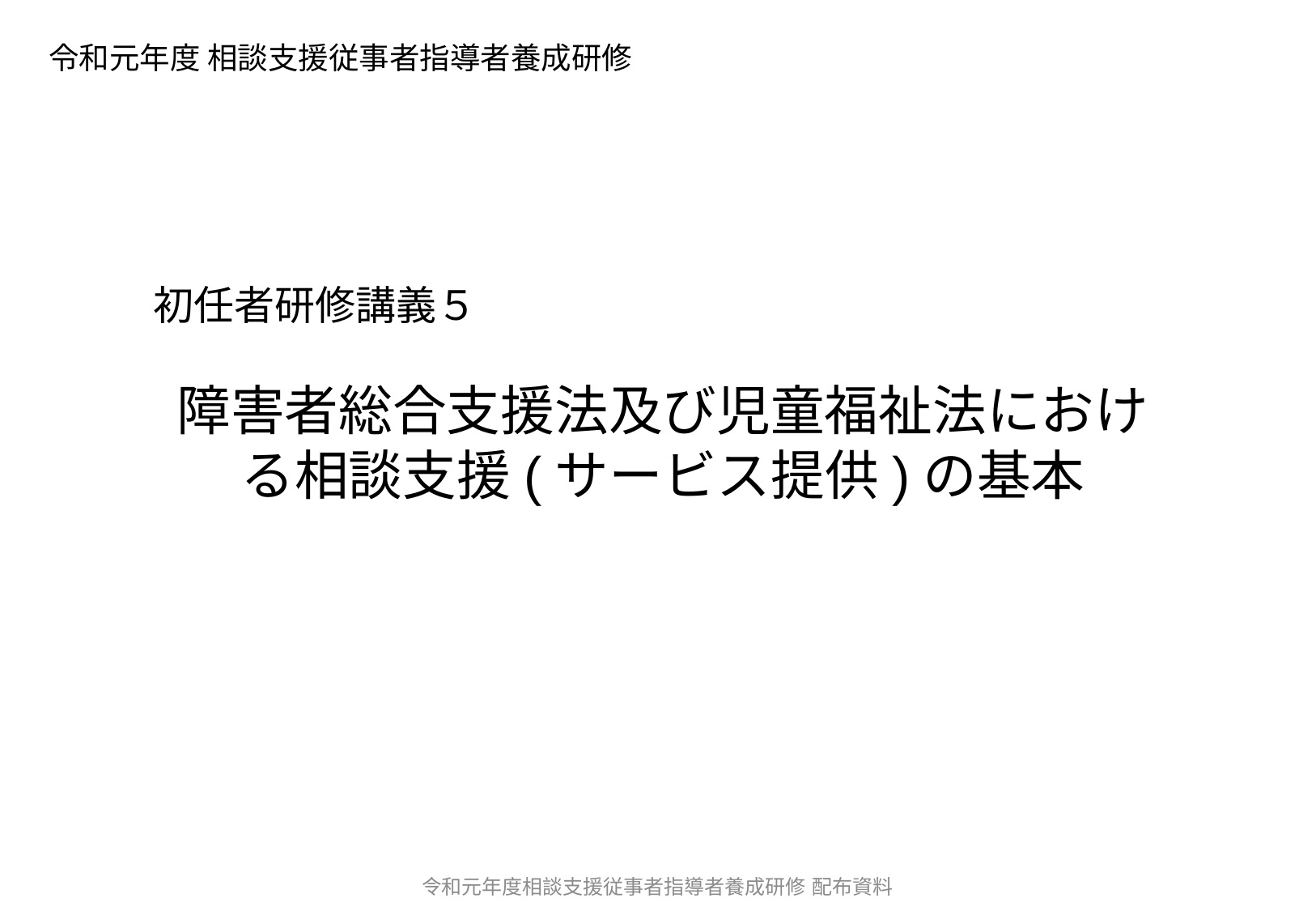

令和元年度 相談支援従事者指導者養成研修
初任者研修講義５
障害者総合支援法及び児童福祉法における相談支援(サービス提供)の基本
令和元年度相談支援従事者指導者養成研修 配布資料